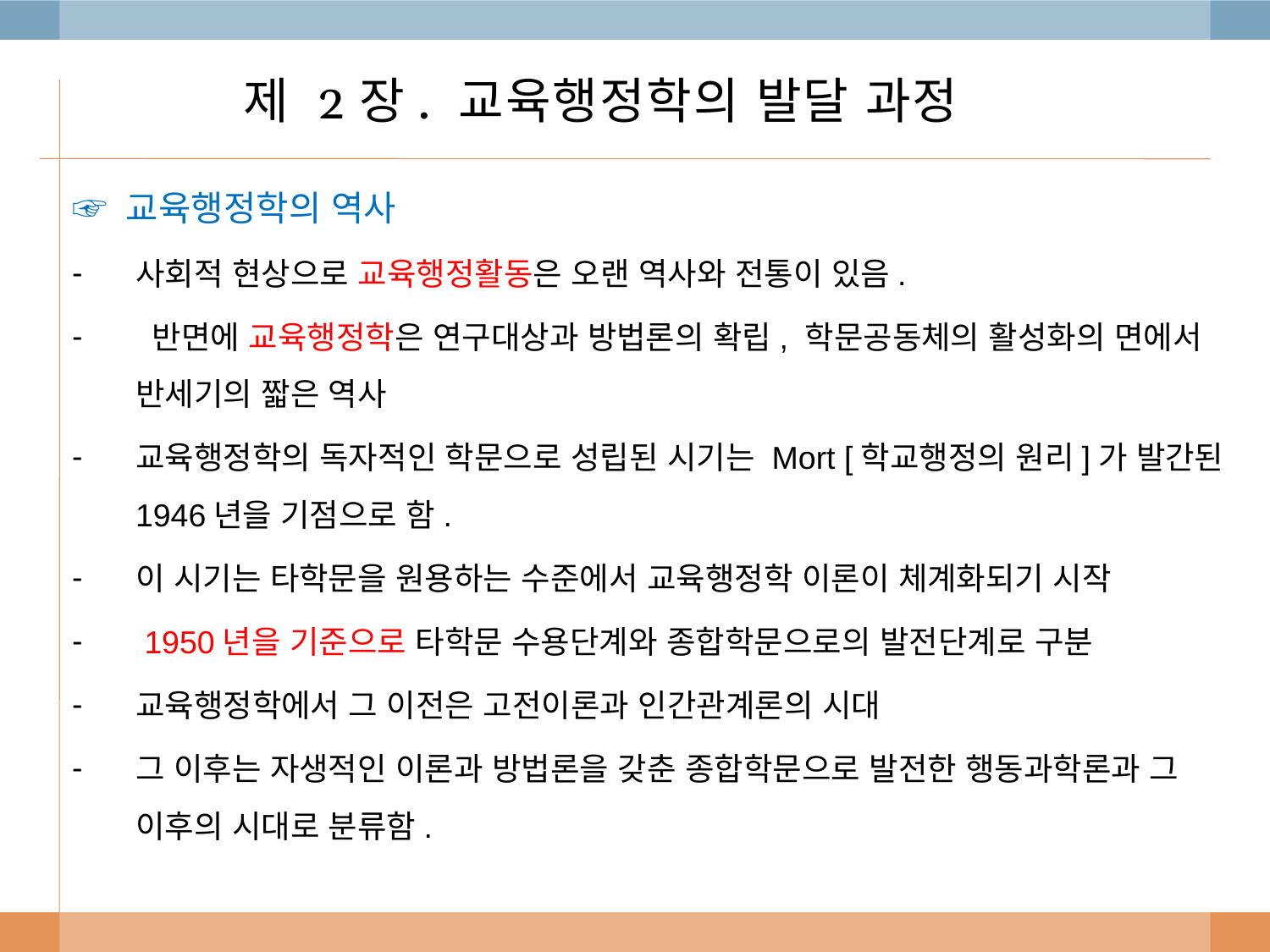

# 제 2장. 교육행정학의 발달 과정
☞ 교육행정학의 역사
사회적 현상으로 교육행정활동은 오랜 역사와 전통이 있음.
 반면에 교육행정학은 연구대상과 방법론의 확립, 학문공동체의 활성화의 면에서 반세기의 짧은 역사
교육행정학의 독자적인 학문으로 성립된 시기는 Mort [학교행정의 원리]가 발간된 1946년을 기점으로 함.
이 시기는 타학문을 원용하는 수준에서 교육행정학 이론이 체계화되기 시작
 1950년을 기준으로 타학문 수용단계와 종합학문으로의 발전단계로 구분
교육행정학에서 그 이전은 고전이론과 인간관계론의 시대
그 이후는 자생적인 이론과 방법론을 갖춘 종합학문으로 발전한 행동과학론과 그 이후의 시대로 분류함.